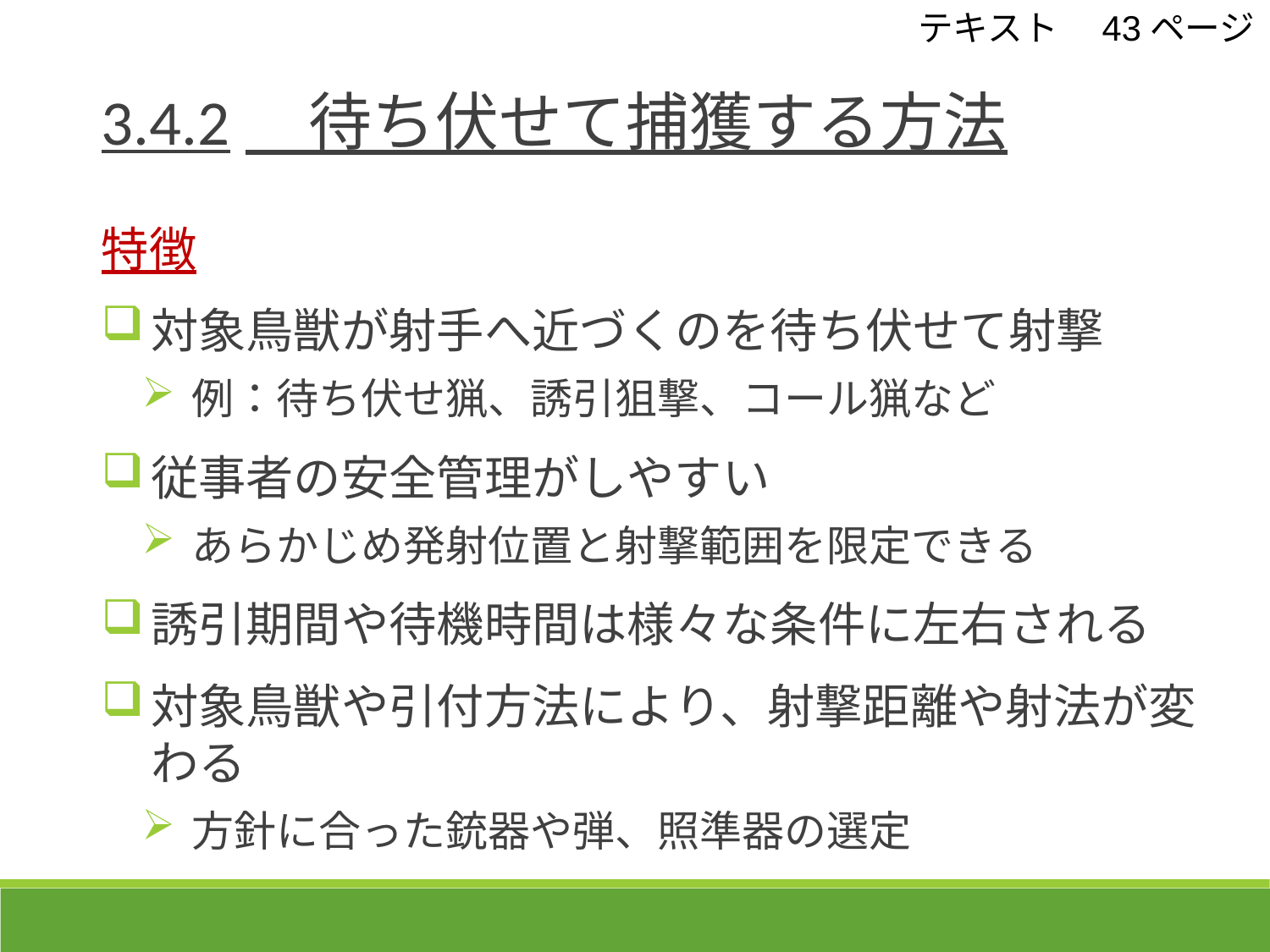

テキスト　43ページ
3.4.2　待ち伏せて捕獲する方法
特徴
対象鳥獣が射手へ近づくのを待ち伏せて射撃
例：待ち伏せ猟、誘引狙撃、コール猟など
従事者の安全管理がしやすい
あらかじめ発射位置と射撃範囲を限定できる
誘引期間や待機時間は様々な条件に左右される
対象鳥獣や引付方法により、射撃距離や射法が変わる
方針に合った銃器や弾、照準器の選定